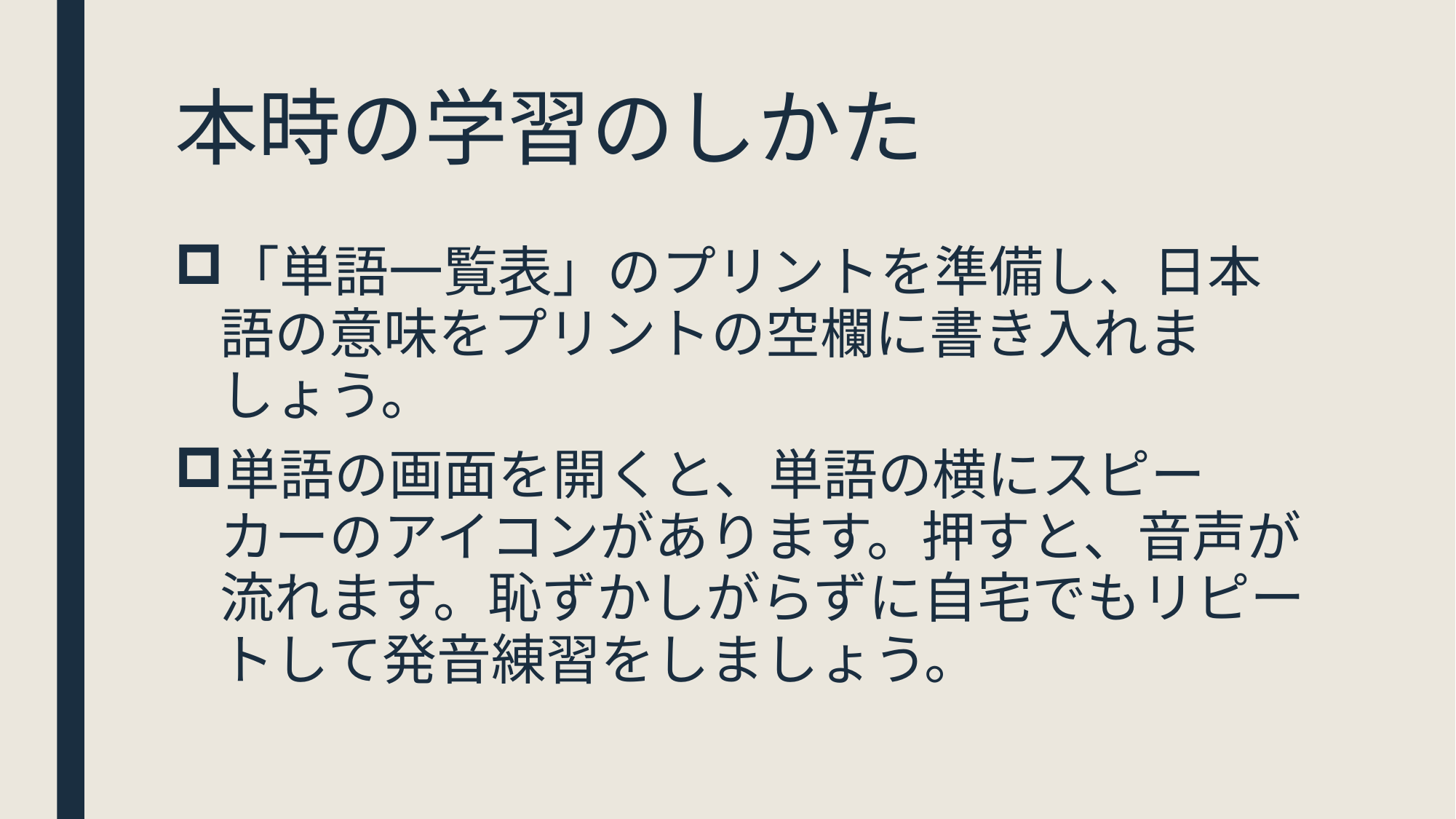

# 本時の学習のしかた
「単語一覧表」のプリントを準備し、日本語の意味をプリントの空欄に書き入れましょう。
単語の画面を開くと、単語の横にスピーカーのアイコンがあります。押すと、音声が流れます。恥ずかしがらずに自宅でもリピートして発音練習をしましょう。